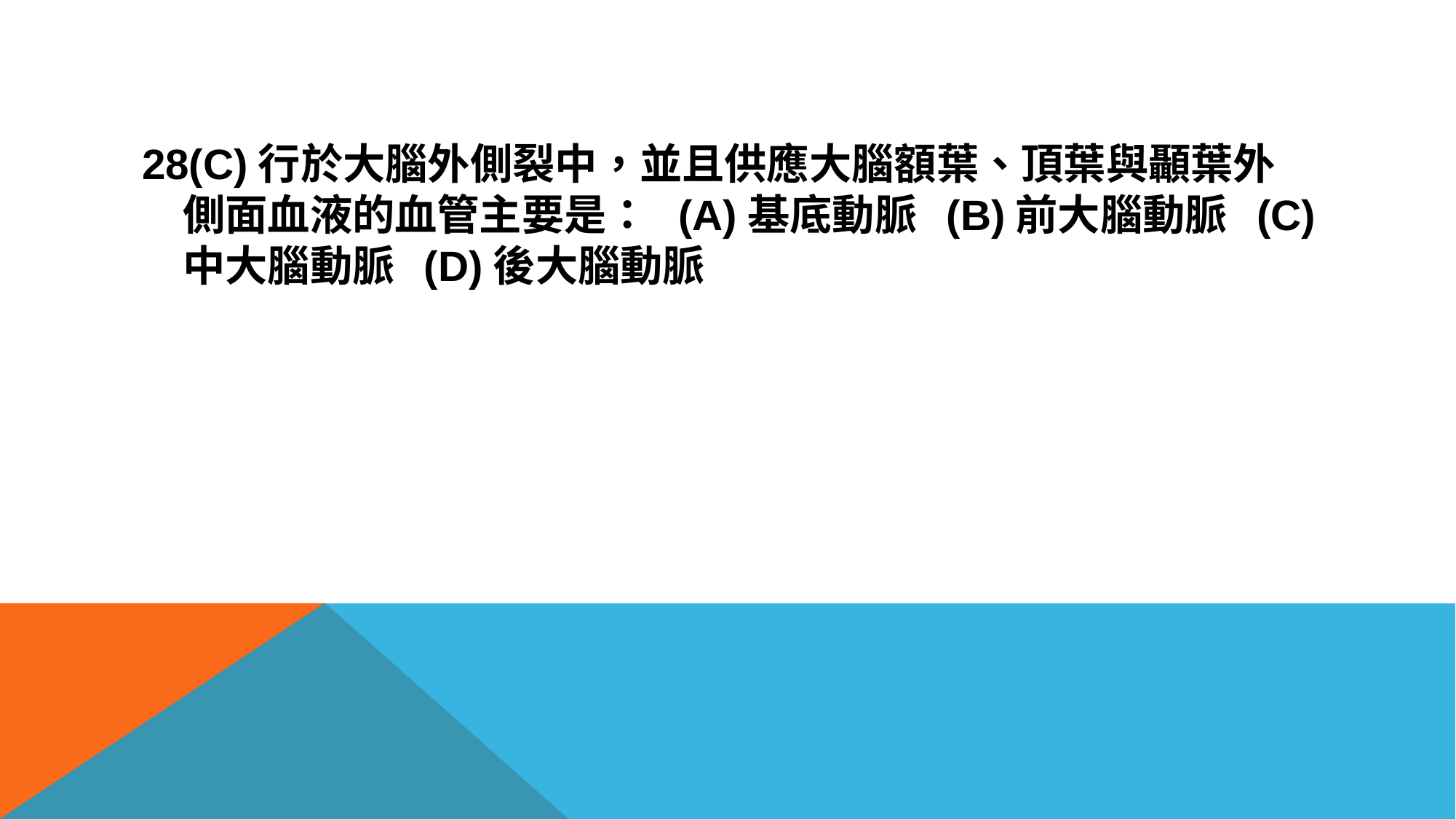

#
28(C)行於大腦外側裂中，並且供應大腦額葉、頂葉與顳葉外側面血液的血管主要是：  (A)基底動脈  (B)前大腦動脈  (C)中大腦動脈  (D)後大腦動脈